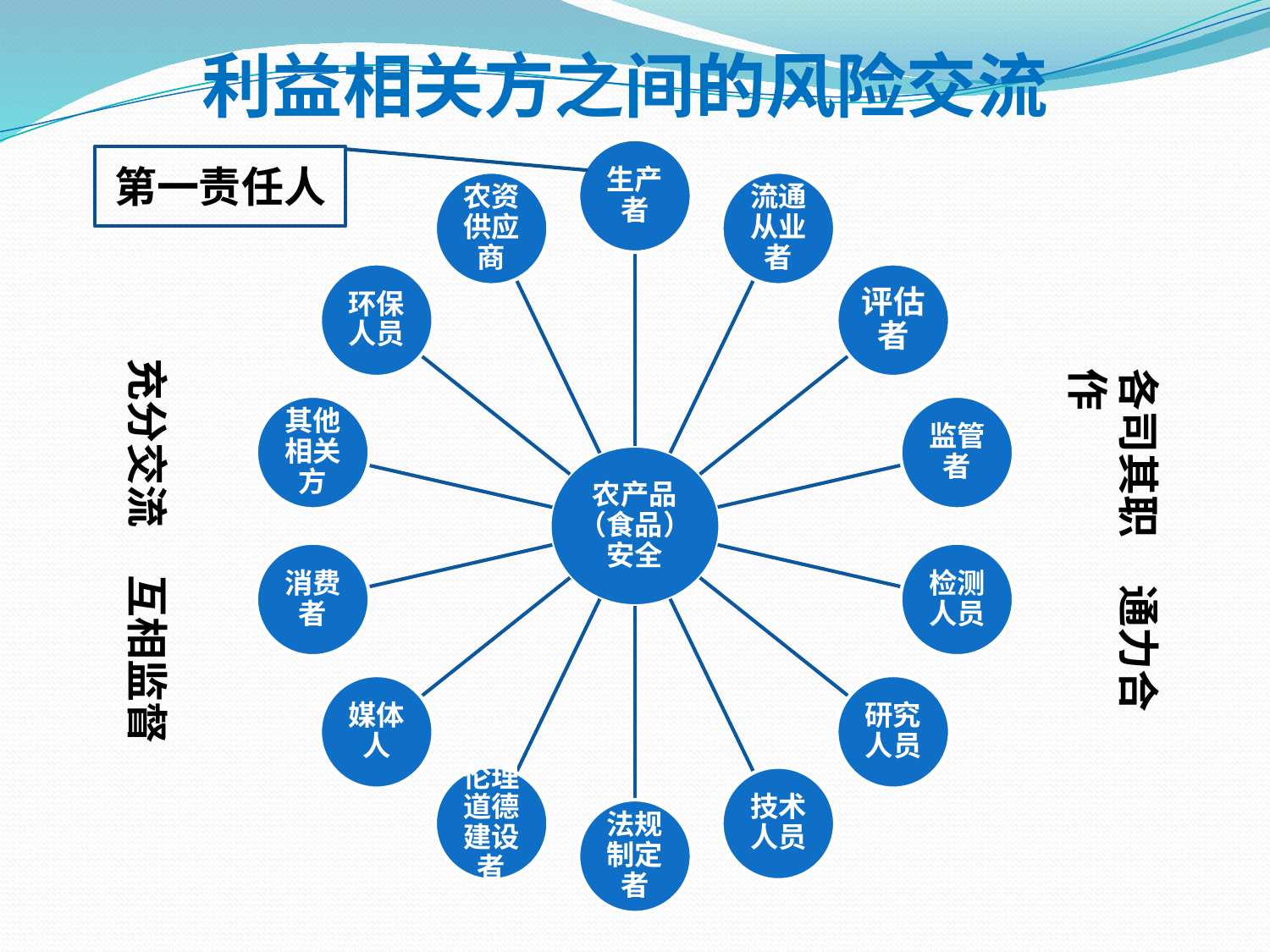

# 利益相关方之间的风险交流
农产品（食品）安全

生产者

流通从业者

评估者

监管者

检测人员

研究人员

技术人员

法规制定者

伦理道德建设者

媒体人

消费者

其他相关方

环保人员

农资供应商
第一责任人
充分交流     互相监督
各司其职     通力合作